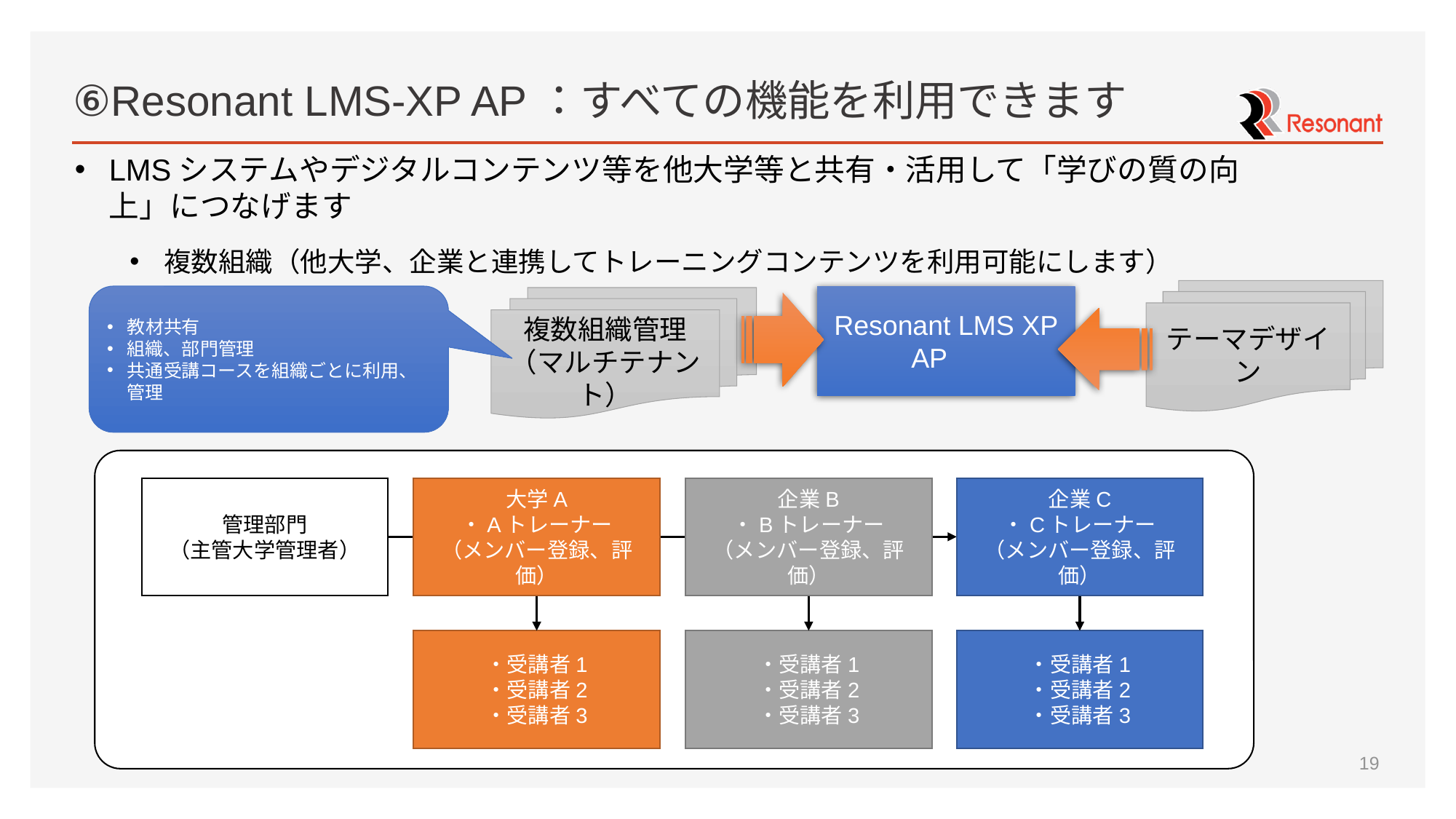

# ⑥Resonant LMS-XP AP：すべての機能を利用できます
LMSシステムやデジタルコンテンツ等を他大学等と共有・活用して「学びの質の向上」につなげます
複数組織（他大学、企業と連携してトレーニングコンテンツを利用可能にします）
テーマデザイン
教材共有
組織、部門管理
共通受講コースを組織ごとに利用、管理
Resonant LMS XP
AP
複数組織管理（マルチテナント）

企業C
・Cトレーナー
（メンバー登録、評価）
大学A
・Aトレーナー
（メンバー登録、評価）
企業B
・Bトレーナー
（メンバー登録、評価）
管理部門
（主管大学管理者）
・受講者1
・受講者2
・受講者3
・受講者1
・受講者2
・受講者3
・受講者1
・受講者2
・受講者3
19